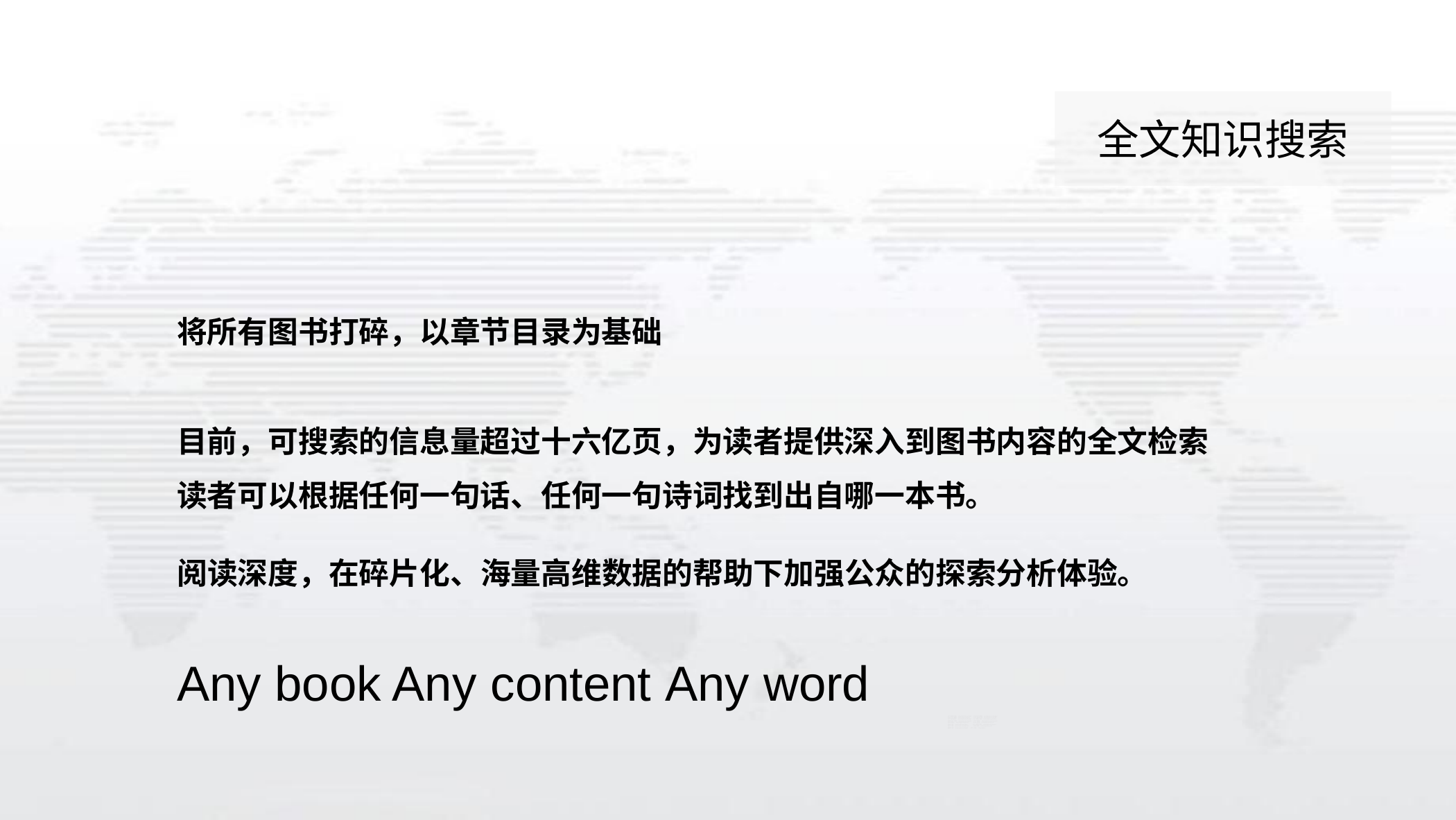

全文知识搜索
将所有图书打碎，以章节目录为基础

目前，可搜索的信息量超过十六亿页，为读者提供深入到图书内容的全文检索
读者可以根据任何一句话、任何一句诗词找到出自哪一本书。

Any book Any content Any word

阅读深度，在碎片化、海量高维数据的帮助下加强公众的探索分析体验。